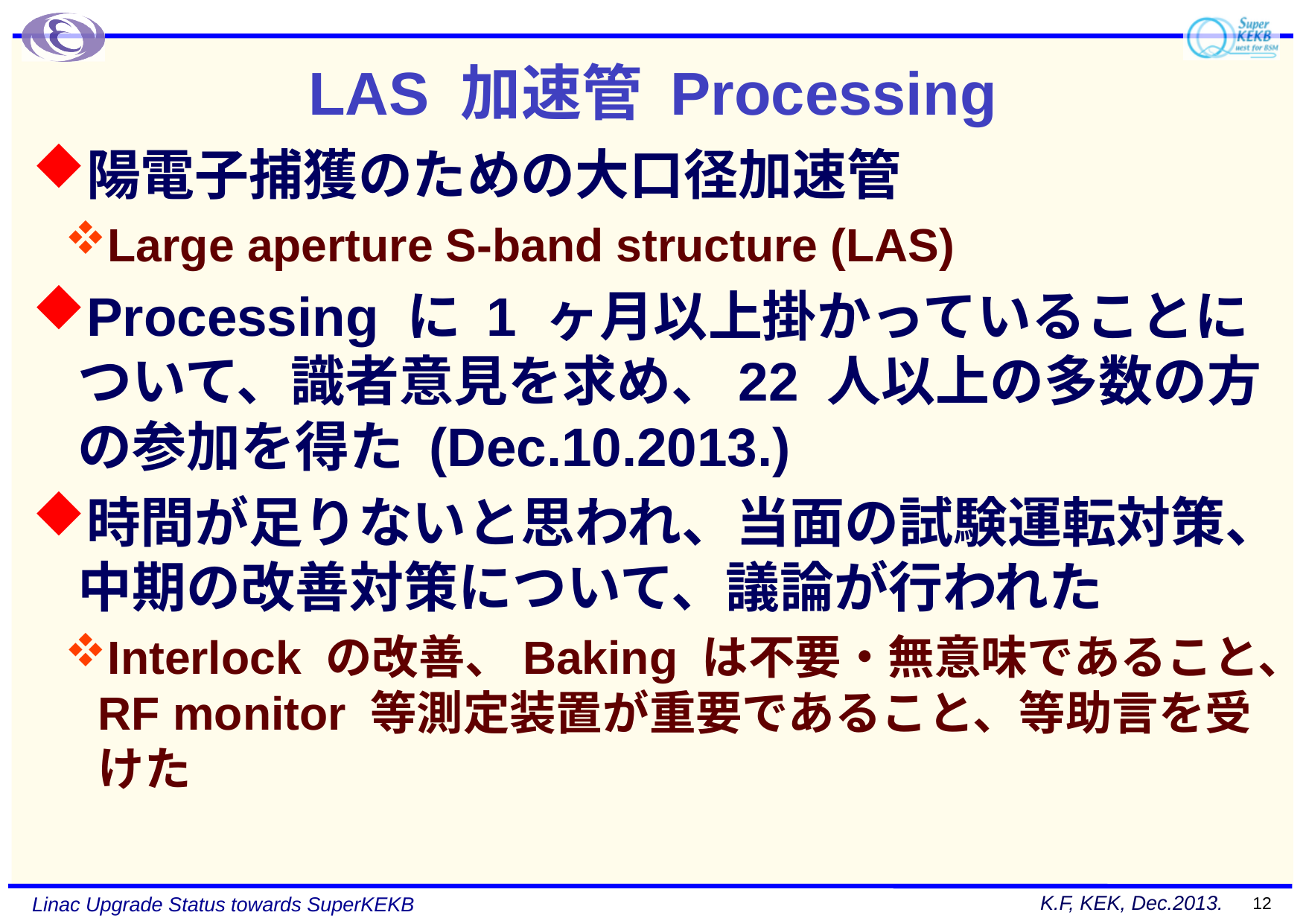

# LAS 加速管 Processing
陽電子捕獲のための大口径加速管
Large aperture S-band structure (LAS)
Processing に 1 ヶ月以上掛かっていることについて、識者意見を求め、22 人以上の多数の方の参加を得た (Dec.10.2013.)
時間が足りないと思われ、当面の試験運転対策、中期の改善対策について、議論が行われた
Interlock の改善、Baking は不要・無意味であること、RF monitor 等測定装置が重要であること、等助言を受けた
12